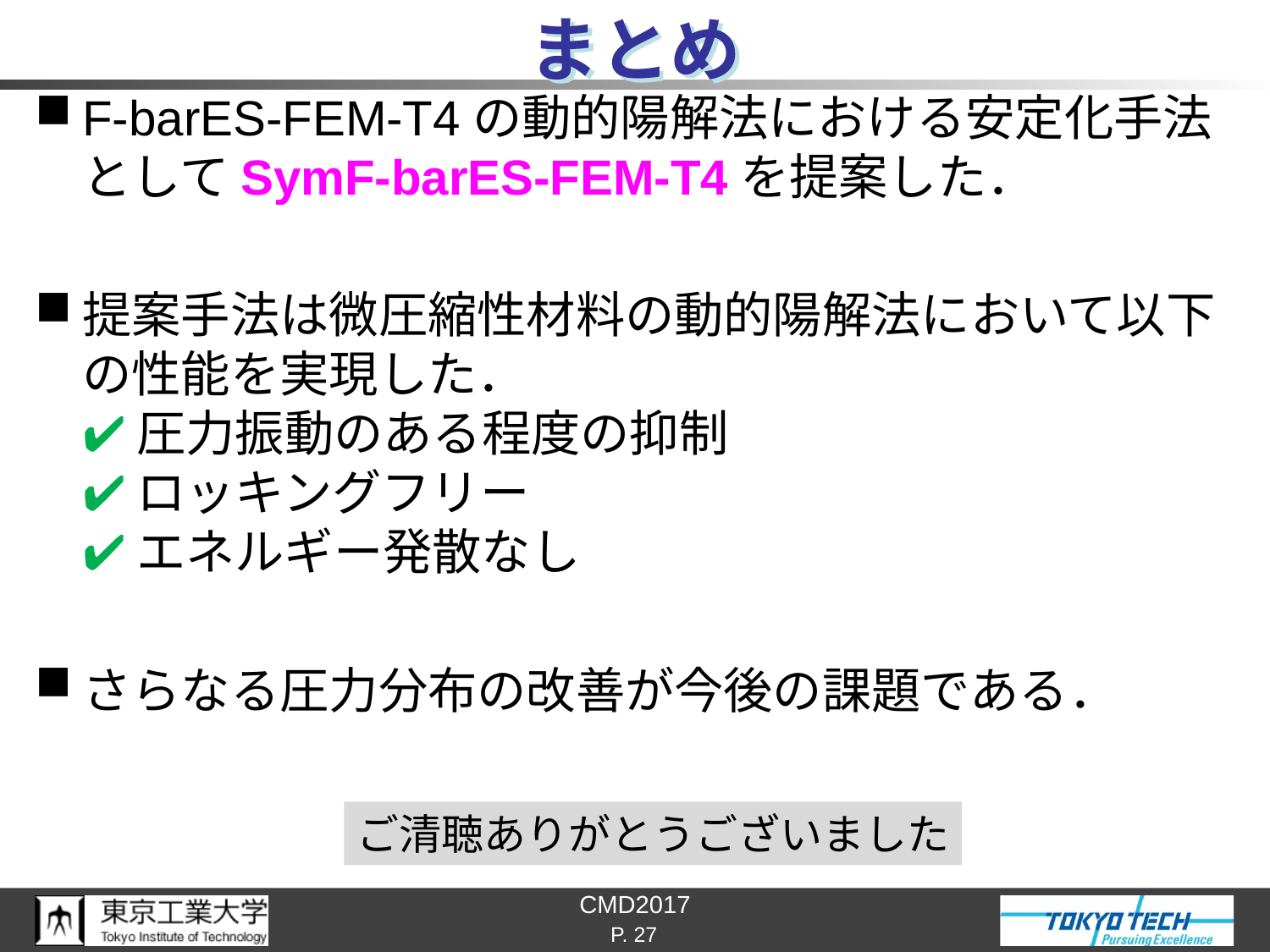

# まとめ
F-barES-FEM-T4の動的陽解法における安定化手法としてSymF-barES-FEM-T4を提案した．

提案手法は微圧縮性材料の動的陽解法において以下の性能を実現した．
✔ 圧力振動のある程度の抑制
✔ ロッキングフリー
✔ エネルギー発散なし

さらなる圧力分布の改善が今後の課題である．
ご清聴ありがとうございました
P. 27